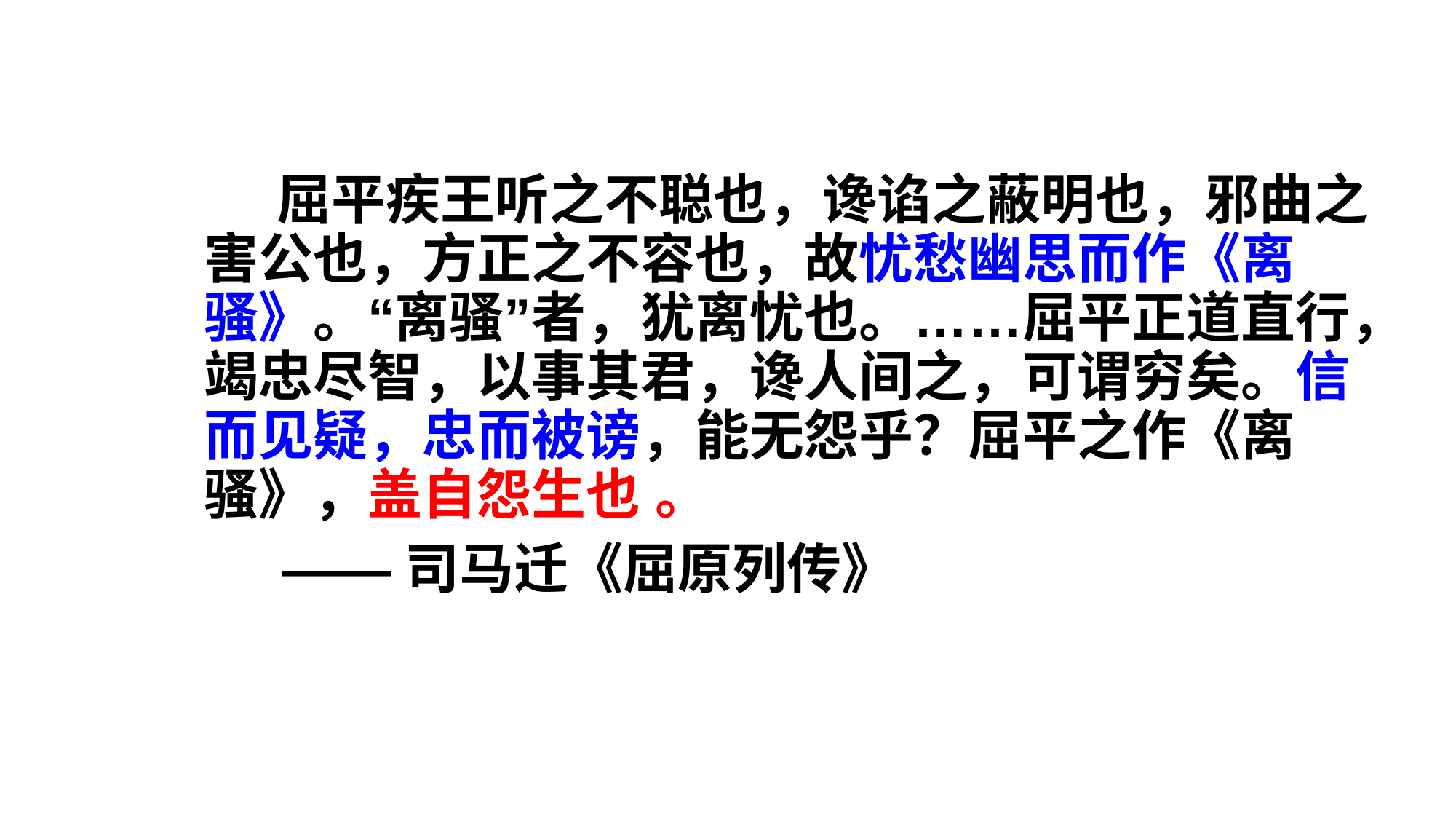

屈平疾王听之不聪也，谗谄之蔽明也，邪曲之害公也，方正之不容也，故忧愁幽思而作《离骚》。“离骚”者，犹离忧也。……屈平正道直行，竭忠尽智，以事其君，谗人间之，可谓穷矣。信而见疑，忠而被谤，能无怨乎？屈平之作《离骚》，盖自怨生也 。
       ——司马迁《屈原列传》